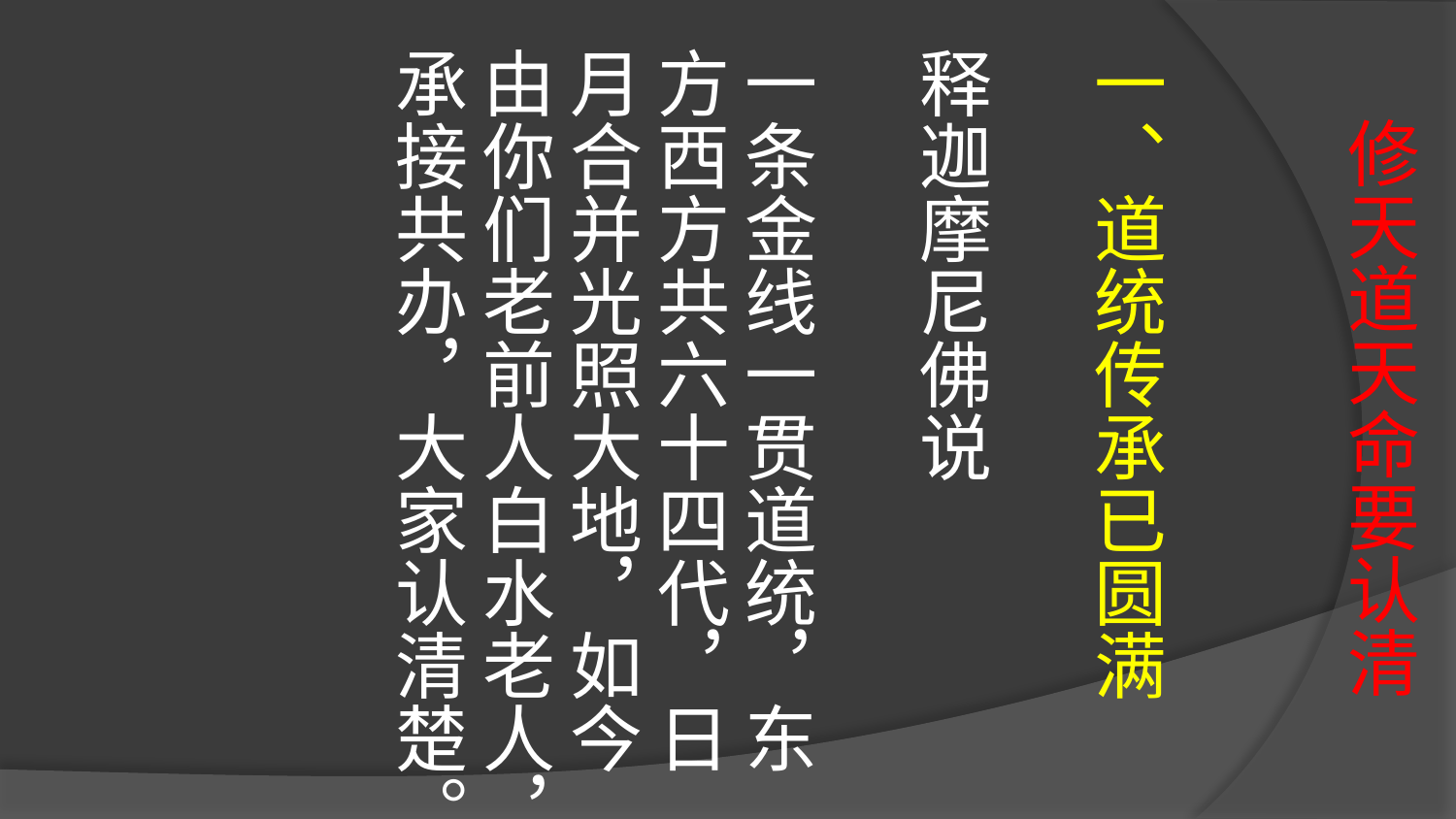

# 修天道天命要认清
一、道统传承已圆满
释迦摩尼佛说
一条金线一贯道统，东方西方共六十四代，日月合并光照大地，如今由你们老前人白水老人，承接共办，大家认清楚。